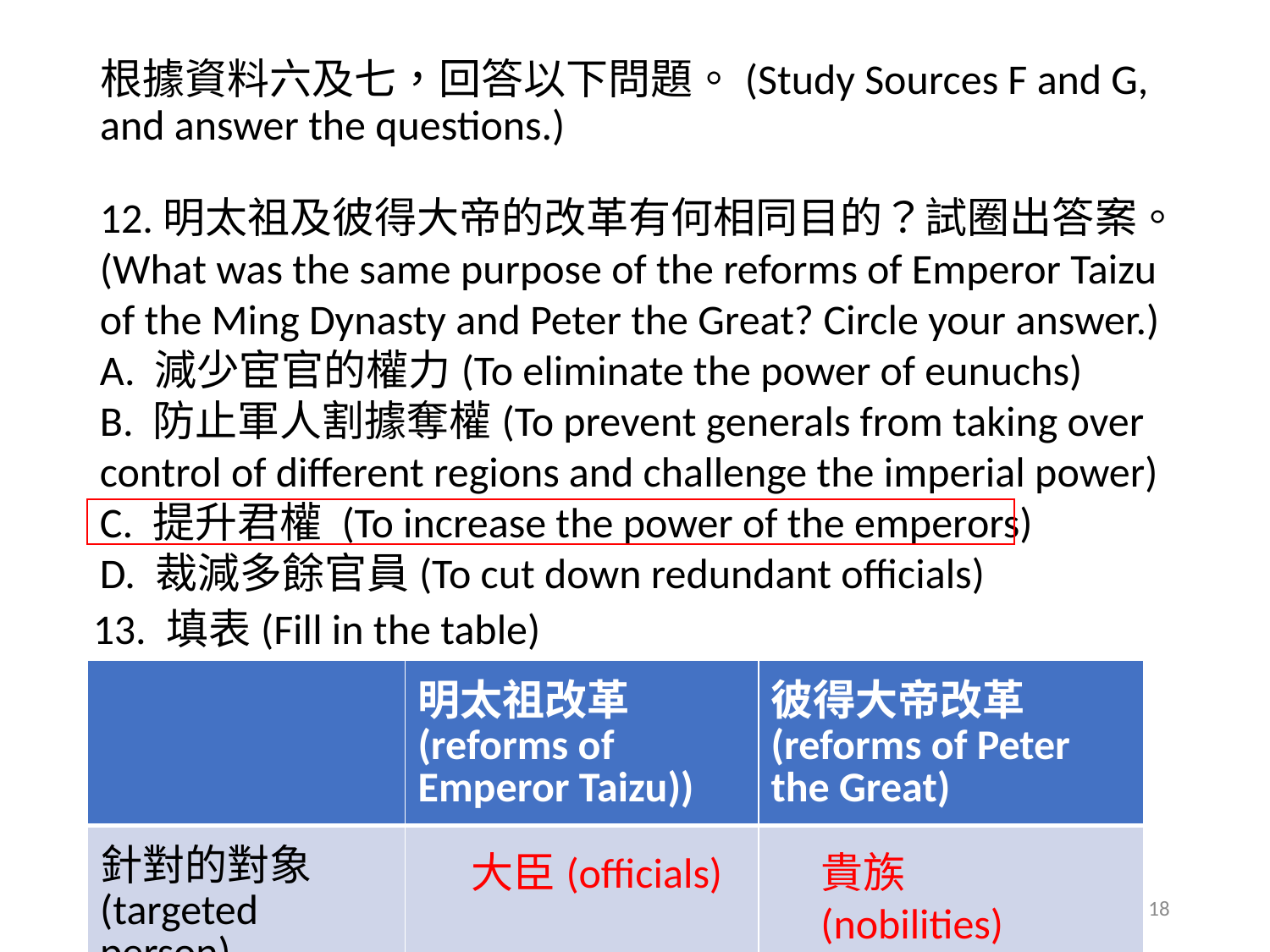

根據資料六及七，回答以下問題。(Study Sources F and G, and answer the questions.)

12.明太祖及彼得大帝的改革有何相同目的？試圈出答案。(What was the same purpose of the reforms of Emperor Taizu of the Ming Dynasty and Peter the Great? Circle your answer.)
A. 減少宦官的權力(To eliminate the power of eunuchs)
B. 防止軍人割據奪權(To prevent generals from taking over control of different regions and challenge the imperial power)
C. 提升君權 (To increase the power of the emperors)
D. 裁減多餘官員(To cut down redundant officials)

13. 填表(Fill in the table)

|  | 明太祖改革(reforms of Emperor Taizu)) | 彼得大帝改革(reforms of Peter the Great) |
| --- | --- | --- |
| 針對的對象(targeted person) |  |  |
貴族(nobilities)
大臣(officials)
18